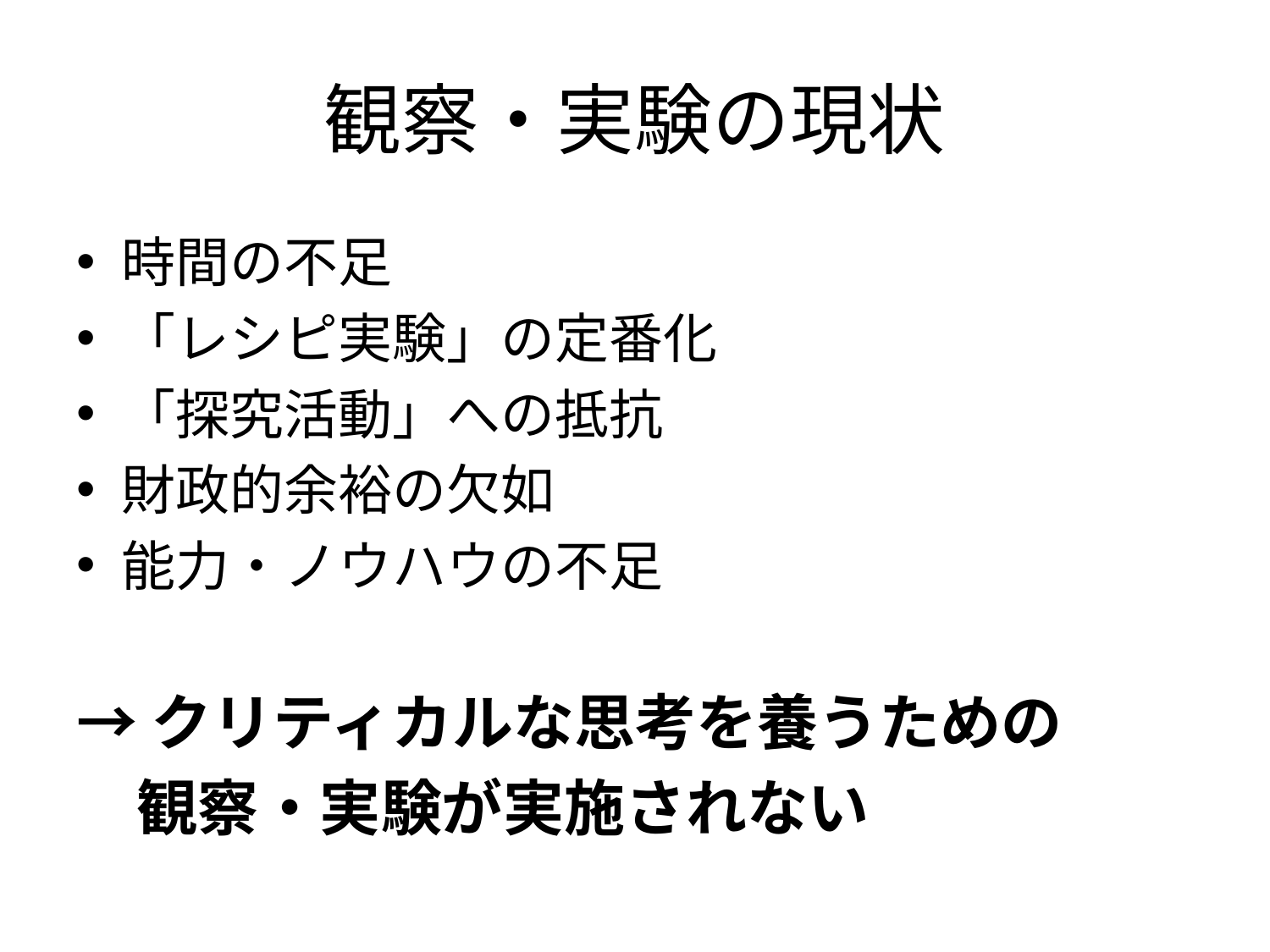

# 観察・実験の現状
時間の不足
「レシピ実験」の定番化
「探究活動」への抵抗
財政的余裕の欠如
能力・ノウハウの不足

→クリティカルな思考を養うための
　観察・実験が実施されない